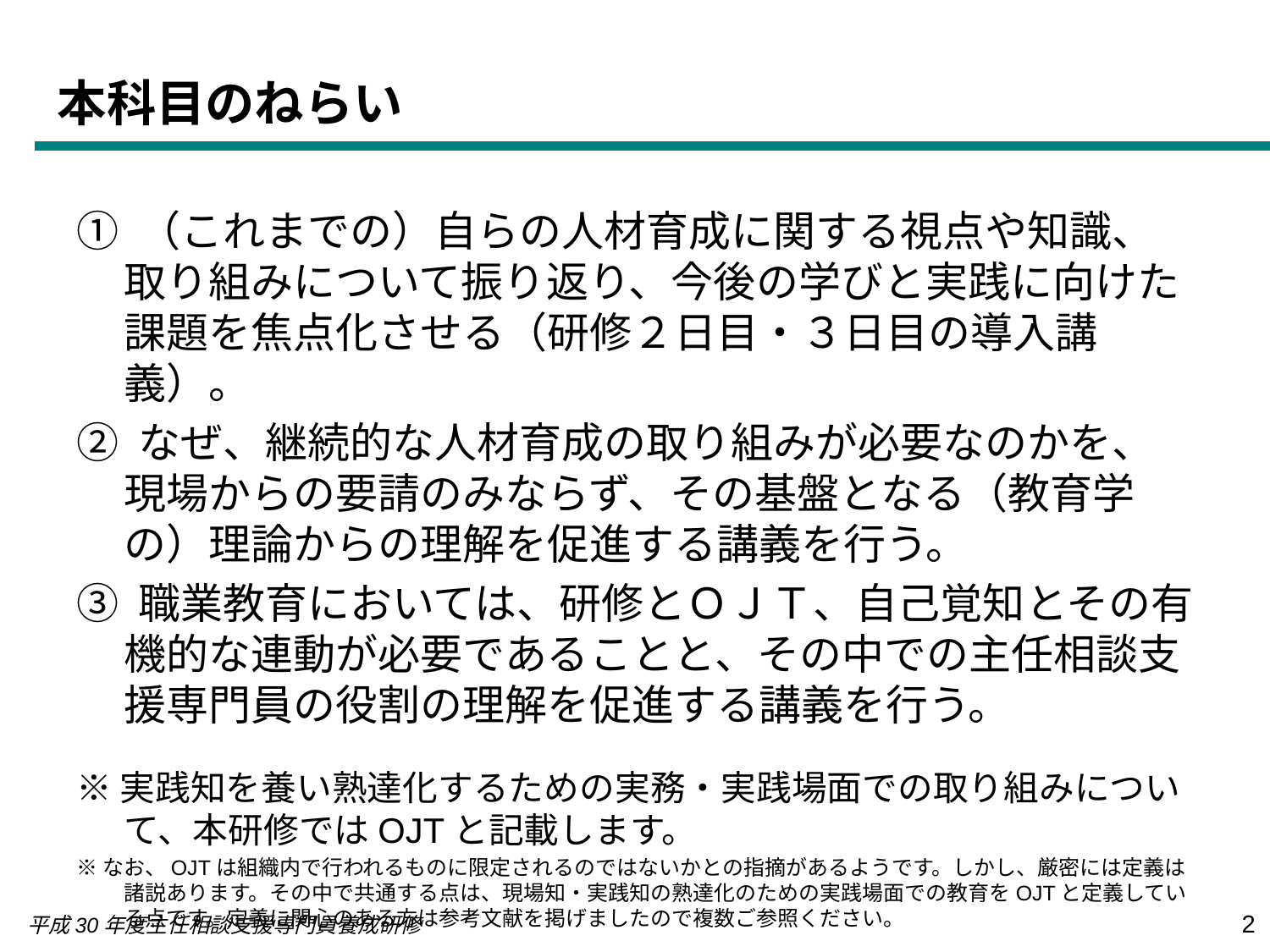

本科目のねらい
① （これまでの）自らの人材育成に関する視点や知識、取り組みについて振り返り、今後の学びと実践に向けた課題を焦点化させる（研修２日目・３日目の導入講義）。
② なぜ、継続的な人材育成の取り組みが必要なのかを、現場からの要請のみならず、その基盤となる（教育学の）理論からの理解を促進する講義を行う。
③ 職業教育においては、研修とＯＪＴ、自己覚知とその有機的な連動が必要であることと、その中での主任相談支援専門員の役割の理解を促進する講義を行う。

※実践知を養い熟達化するための実務・実践場面での取り組みについて、本研修ではOJTと記載します。
※なお、OJTは組織内で行われるものに限定されるのではないかとの指摘があるようです。しかし、厳密には定義は諸説あります。その中で共通する点は、現場知・実践知の熟達化のための実践場面での教育をOJTと定義している点です。定義に関心のある方は参考文献を掲げましたので複数ご参照ください。
2
平成30年度主任相談支援専門員養成研修